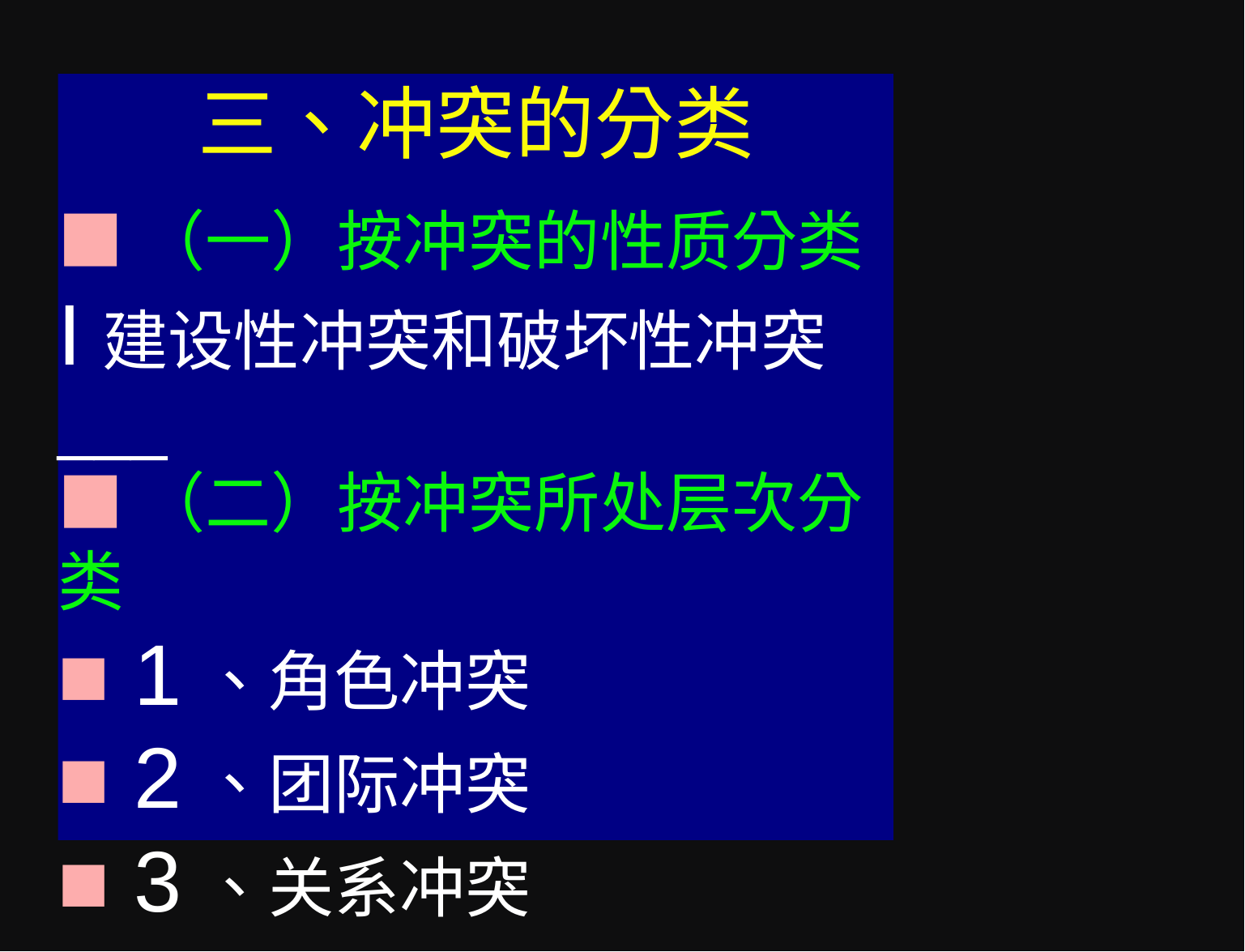

三、冲突的分类
■（一）按冲突的性质分类
I建设性冲突和破坏性冲突
___
■（二）按冲突所处层次分类
■ 1、角色冲突
■ 2、团际冲突
■ 3、关系冲突
■4、任务冲突
■ 5、过程冲突